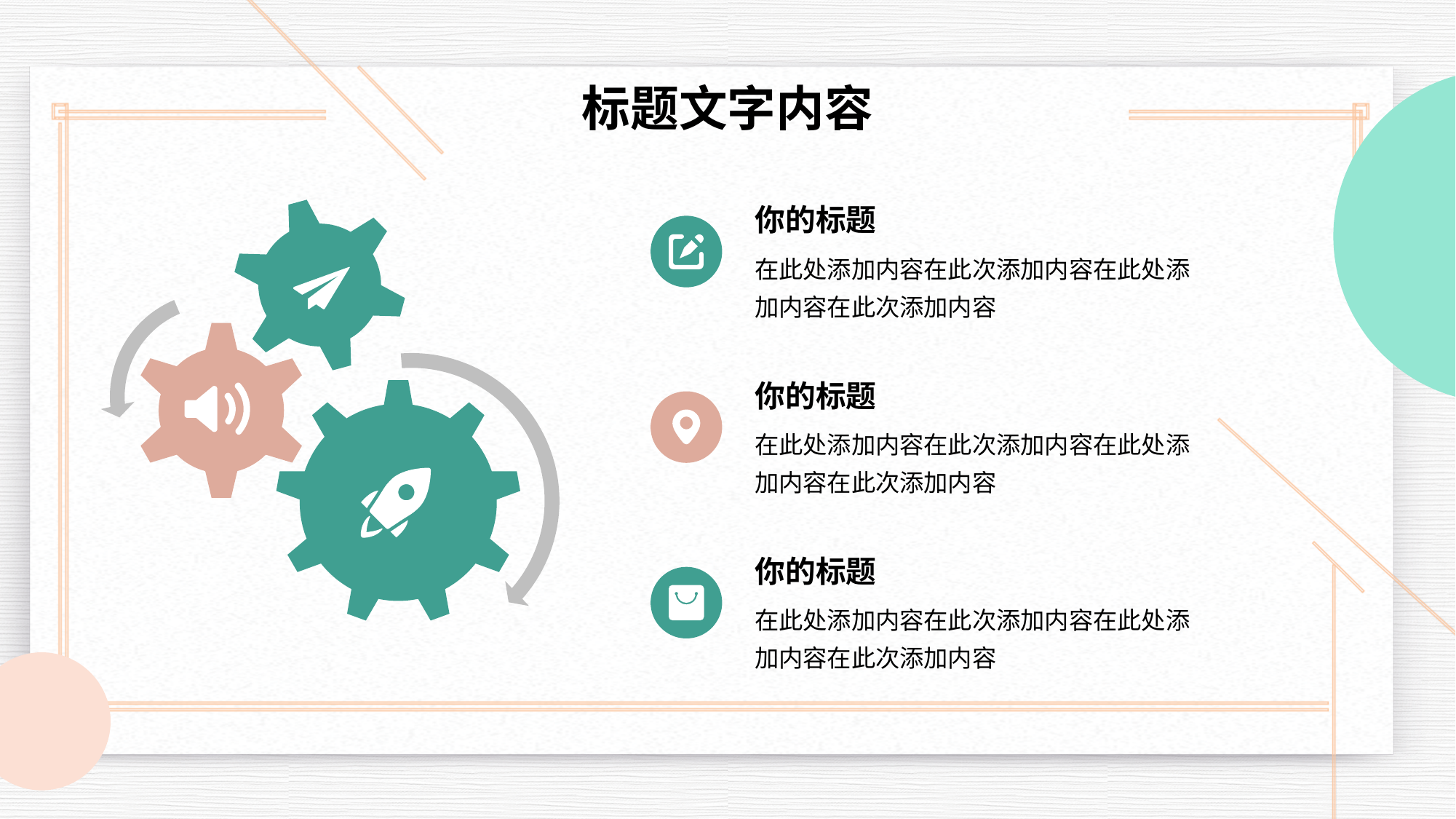

# 标题文字内容

你的标题
在此处添加内容在此次添加内容在此处添加内容在此次添加内容

你的标题
在此处添加内容在此次添加内容在此处添加内容在此次添加内容

你的标题
在此处添加内容在此次添加内容在此处添加内容在此次添加内容